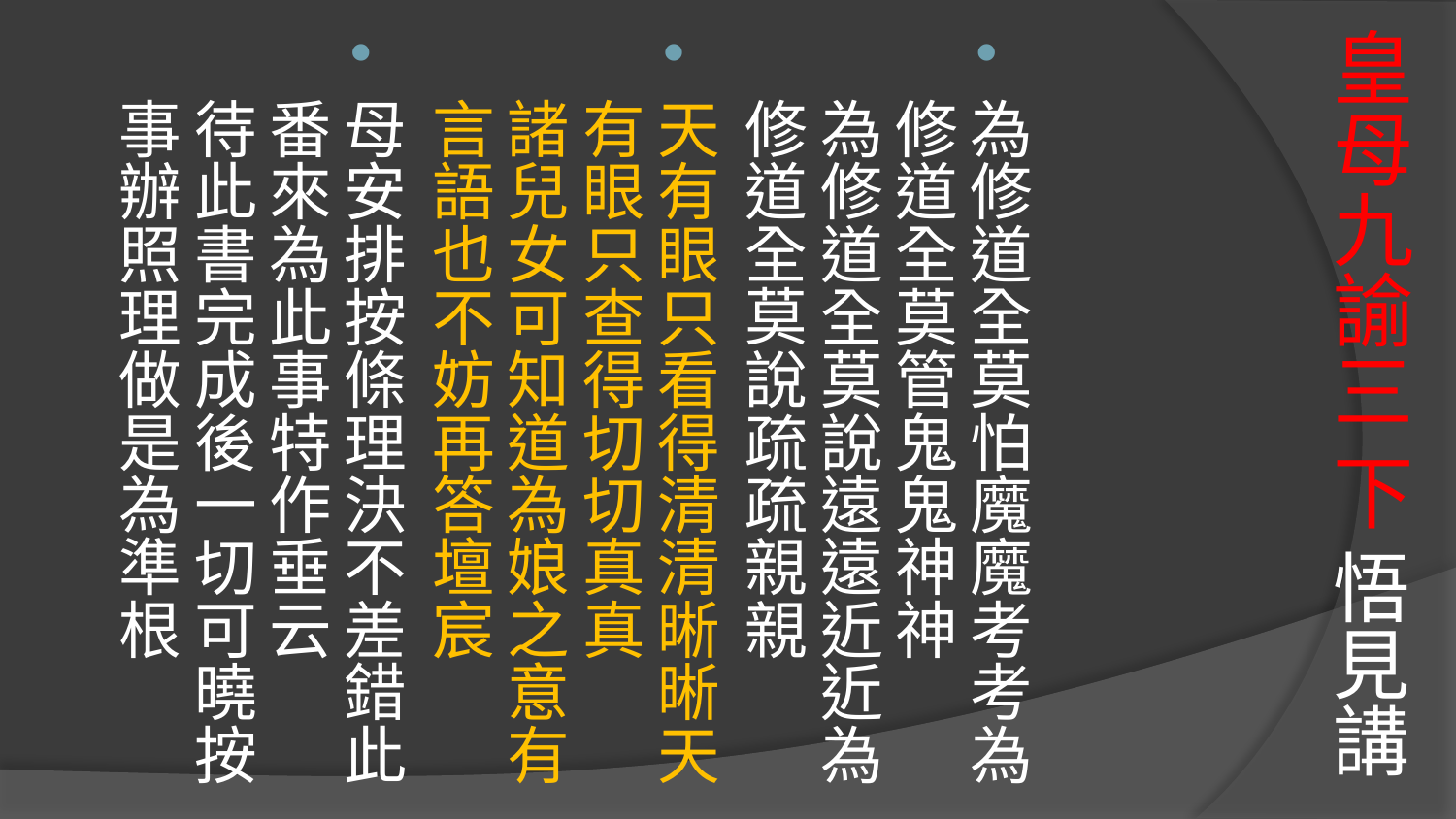

# 皇母九諭三 下 悟見講
為修道全莫怕魔魔考考為修道全莫管鬼鬼神神
為修道全莫說遠遠近近為修道全莫說疏疏親親
天有眼只看得清清晰晰天有眼只查得切切真真
諸兒女可知道為娘之意有言語也不妨再答壇宸
母安排按條理決不差錯此番來為此事特作垂云
待此書完成後一切可曉按事辦照理做是為準根